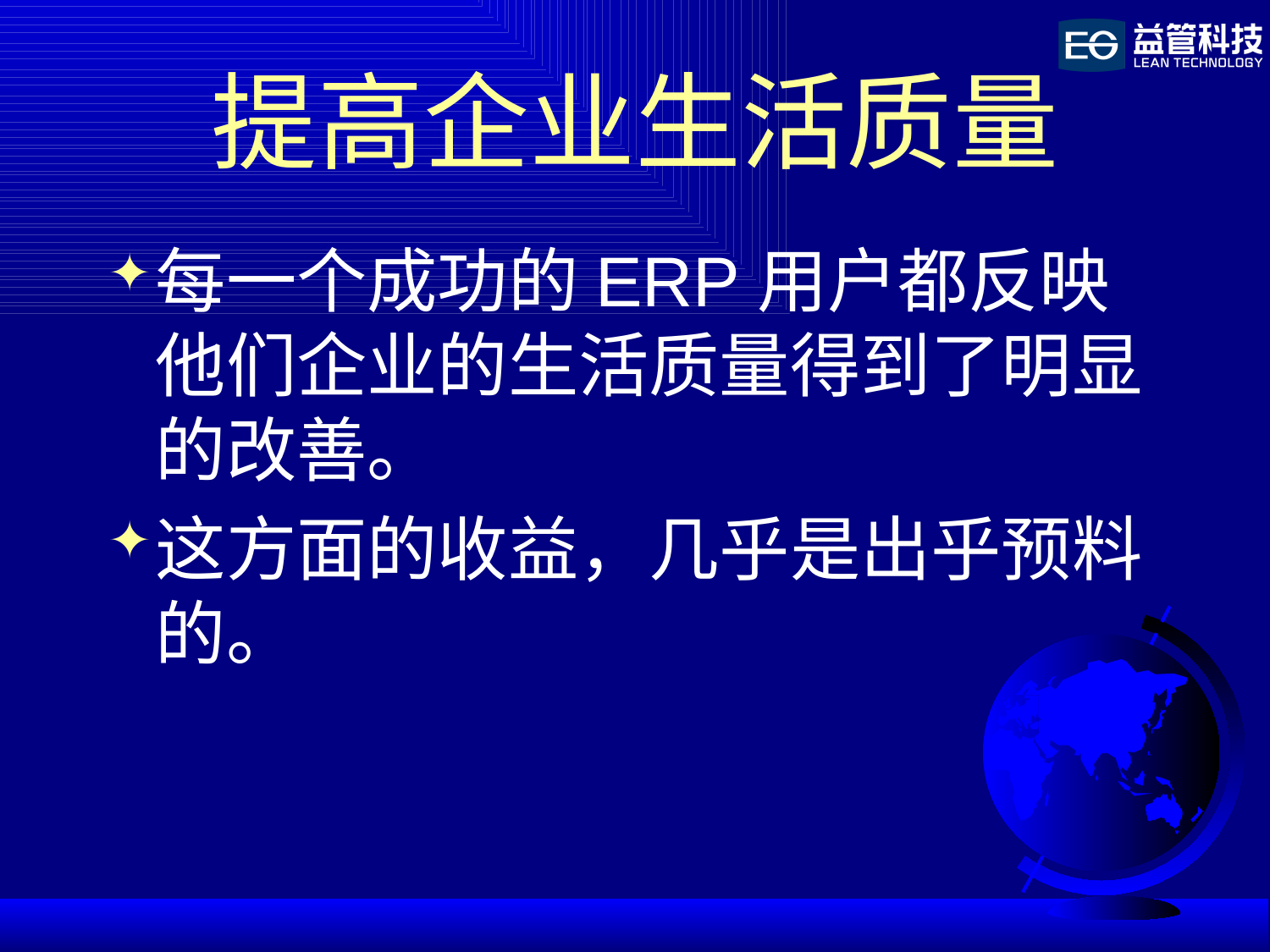

# 提高企业生活质量
每一个成功的ERP用户都反映他们企业的生活质量得到了明显的改善。
这方面的收益，几乎是出乎预料的。

35